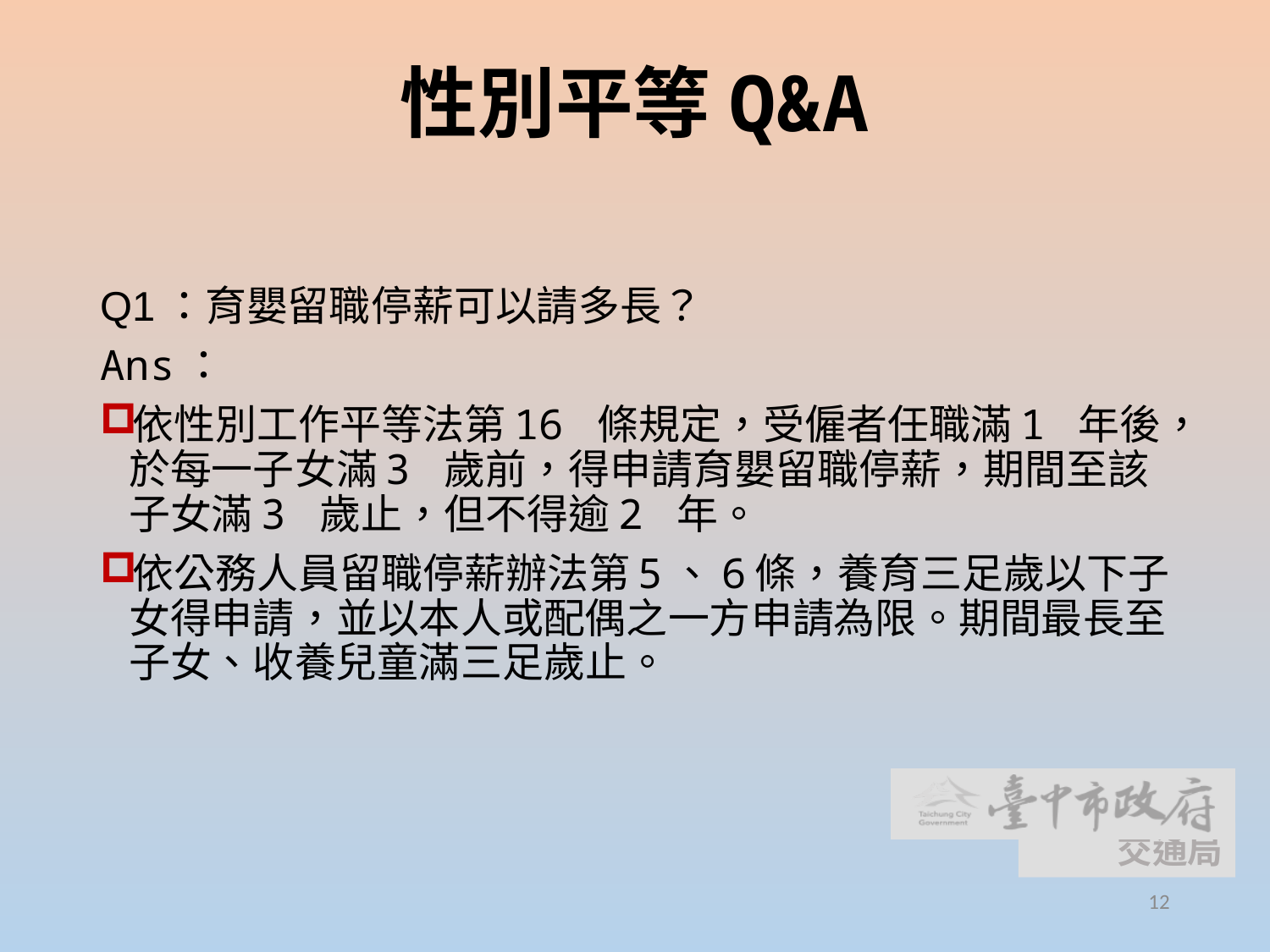

12
# 性別平等Q&A

Q1：育嬰留職停薪可以請多長？
Ans：
依性別工作平等法第16 條規定，受僱者任職滿1 年後，於每一子女滿3 歲前，得申請育嬰留職停薪，期間至該子女滿3 歲止，但不得逾2 年。
依公務人員留職停薪辦法第5、6條，養育三足歲以下子女得申請，並以本人或配偶之一方申請為限。期間最長至子女、收養兒童滿三足歲止。